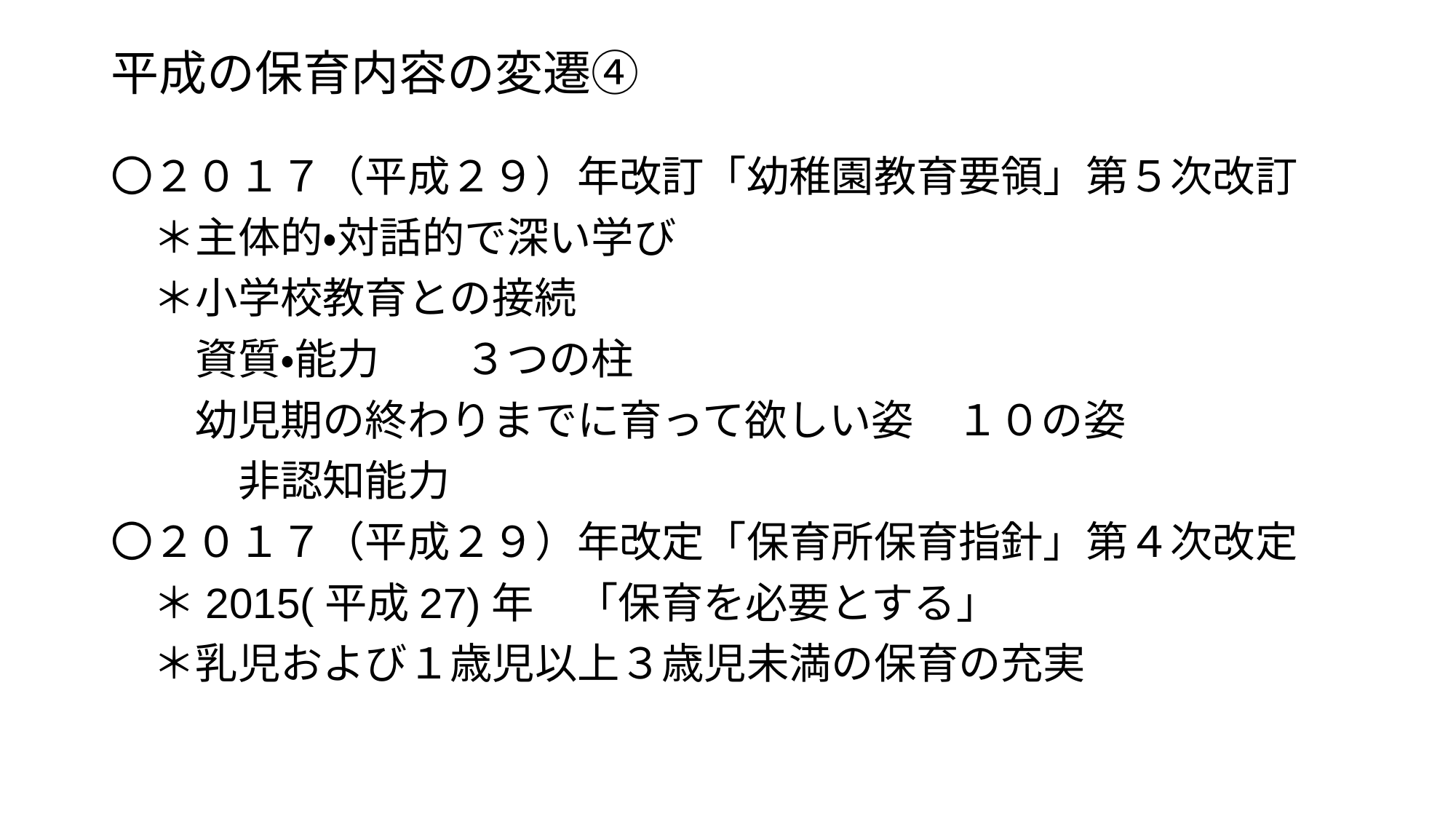

# 平成の保育内容の変遷④
〇２０１７（平成２９）年改訂「幼稚園教育要領」第５次改訂
　＊主体的・対話的で深い学び
　＊小学校教育との接続
　　資質・能力　　３つの柱
　　幼児期の終わりまでに育って欲しい姿　１０の姿
　　　非認知能力
〇２０１７（平成２９）年改定「保育所保育指針」第４次改定
　＊2015(平成27)年　「保育を必要とする」
　＊乳児および１歳児以上３歳児未満の保育の充実